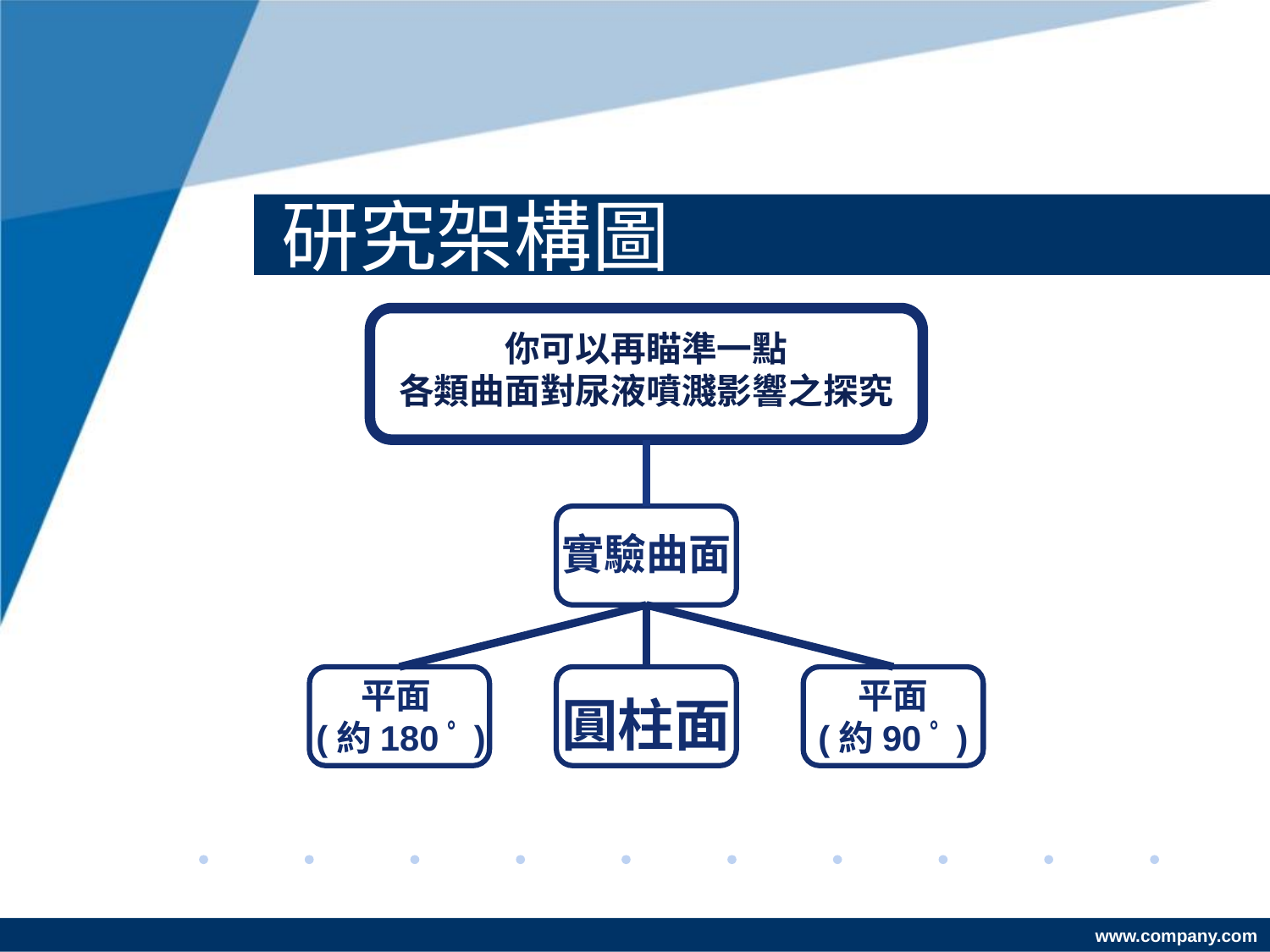

# 研究架構圖

你可以再瞄準一點
各類曲面對尿液噴濺影響之探究

實驗曲面

平面
(約90ﾟ)
平面
 (約180ﾟ)
圓柱面